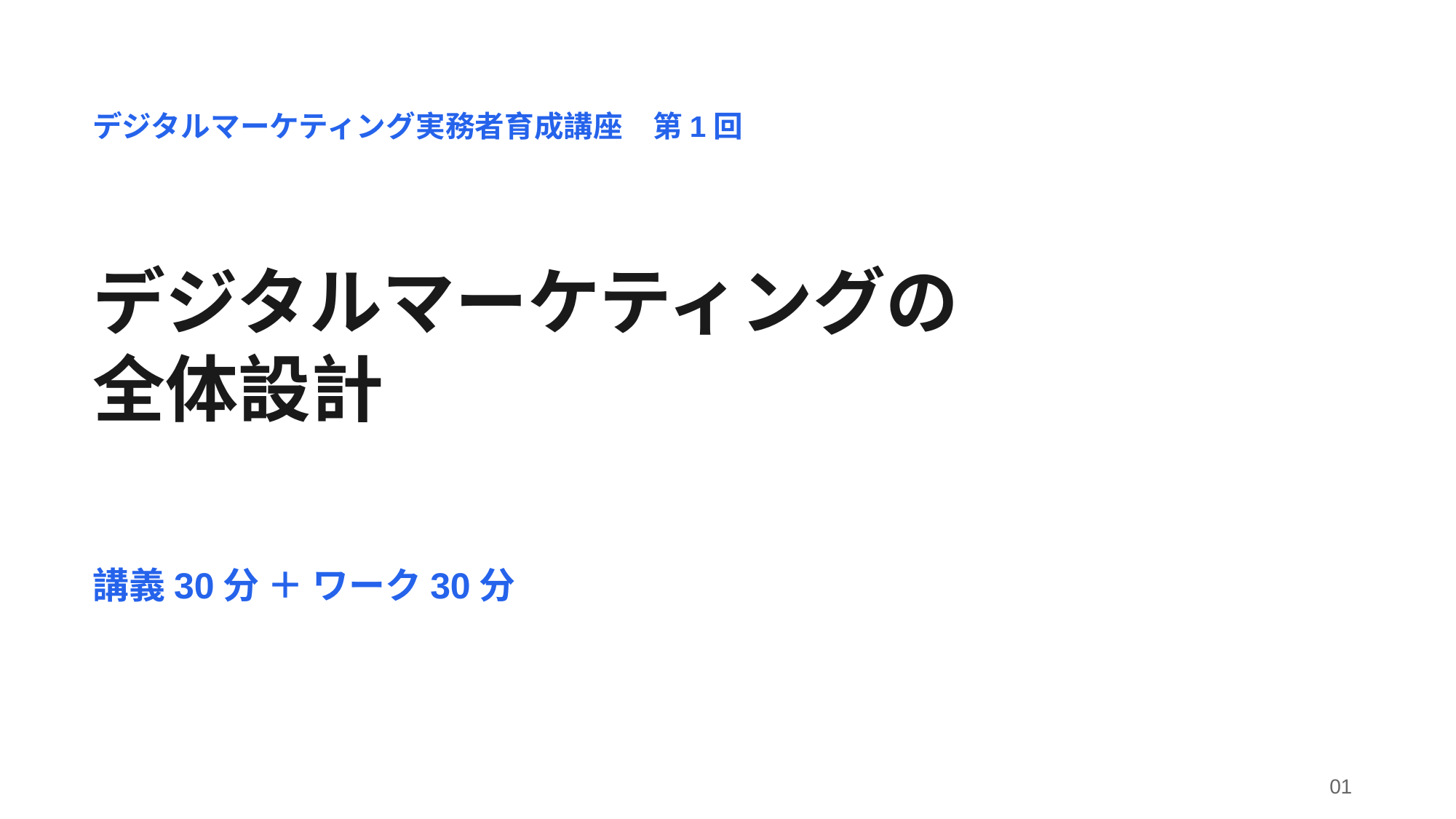

デジタルマーケティング実務者育成講座　第1回
デジタルマーケティングの
全体設計
講義30分 ＋ ワーク30分
01